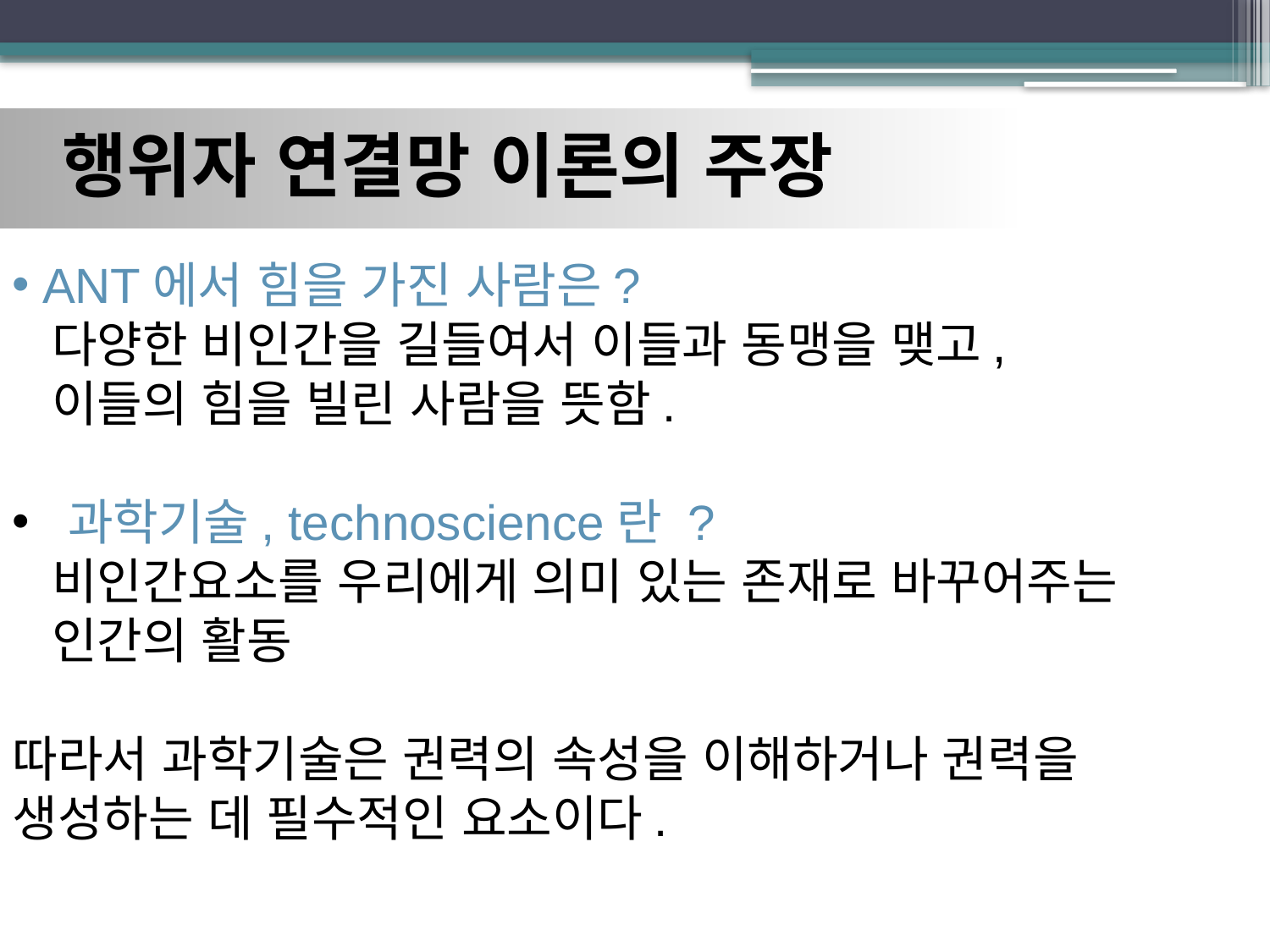

# 행위자 연결망 이론의 주장

ANT에서 힘을 가진 사람은?
  다양한 비인간을 길들여서 이들과 동맹을 맺고,
  이들의 힘을 빌린 사람을 뜻함.

 과학기술, technoscience란 ?
  비인간요소를 우리에게 의미 있는 존재로 바꾸어주는
  인간의 활동

따라서 과학기술은 권력의 속성을 이해하거나 권력을
생성하는 데 필수적인 요소이다.